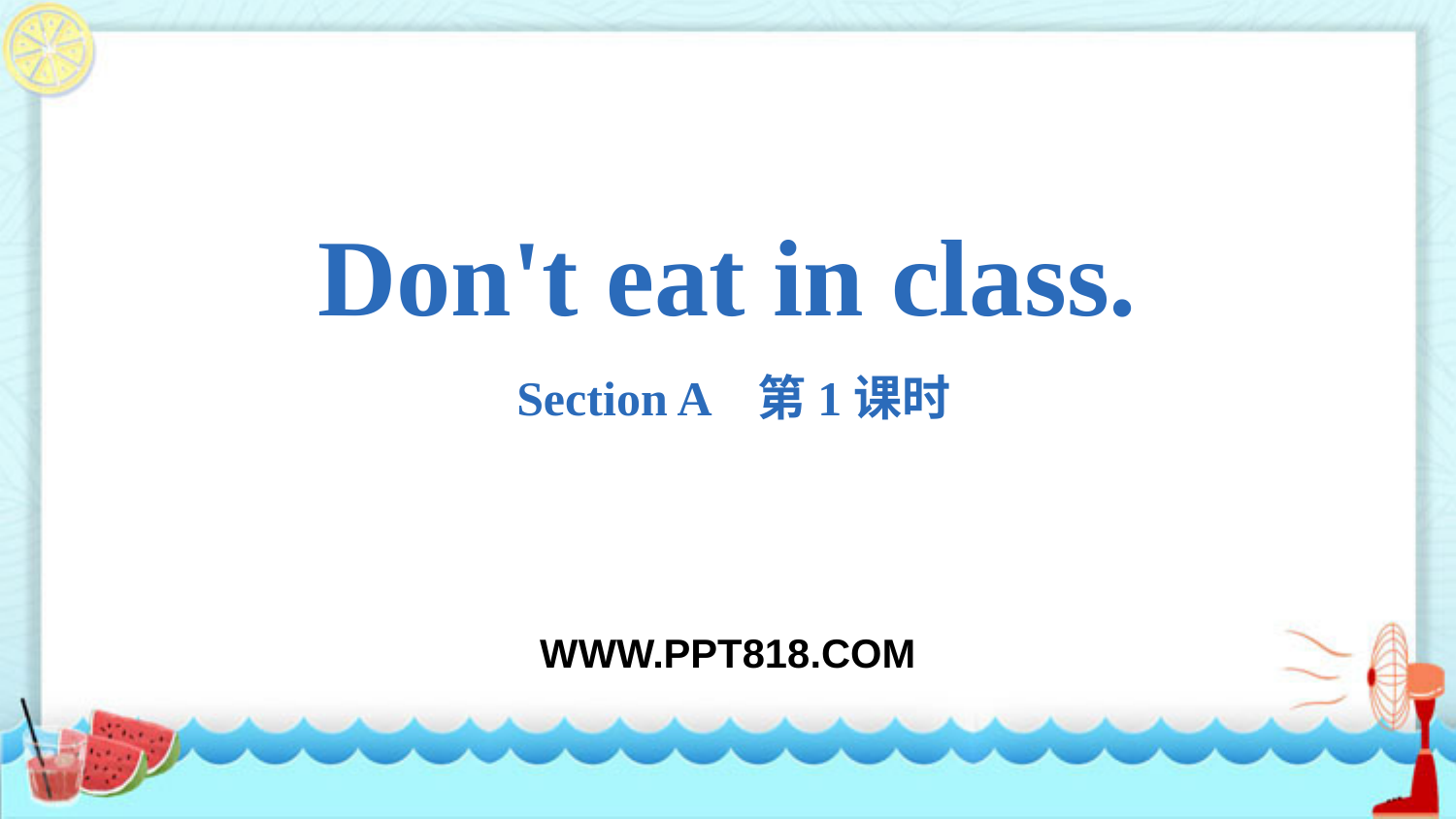

Don't eat in class.
 Section A   第1课时
WWW.PPT818.COM